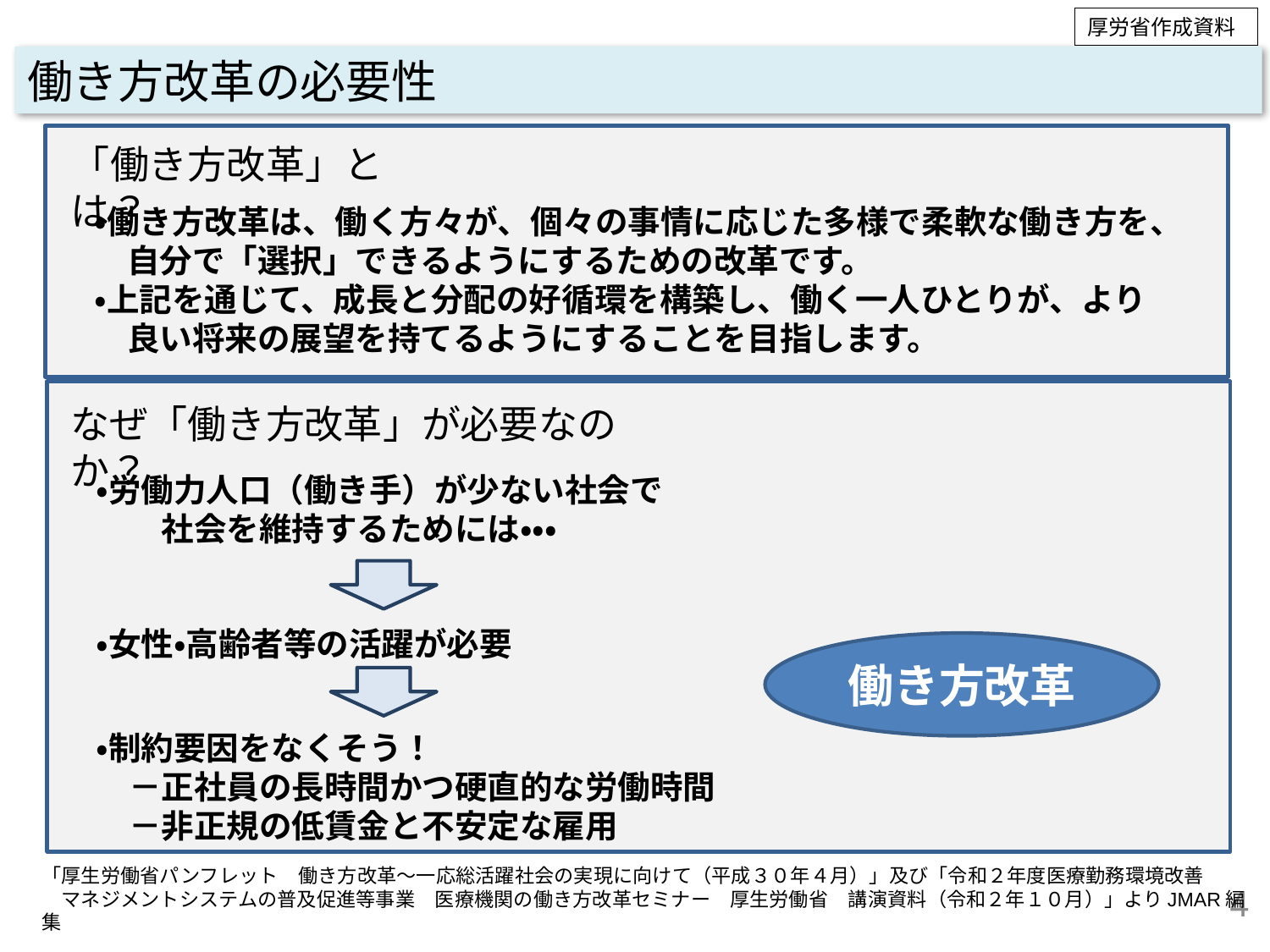

厚労省作成資料
働き方改革の必要性

「働き方改革」とは？
・働き方改革は、働く方々が、個々の事情に応じた多様で柔軟な働き方を、
　自分で「選択」できるようにするための改革です。
・上記を通じて、成長と分配の好循環を構築し、働く一人ひとりが、より
　良い将来の展望を持てるようにすることを目指します。

なぜ「働き方改革」が必要なのか？
・労働力人口（働き手）が少ない社会で
　　社会を維持するためには・・・

・女性・高齢者等の活躍が必要
働き方改革

・制約要因をなくそう！
　－正社員の長時間かつ硬直的な労働時間
　－非正規の低賃金と不安定な雇用
「厚生労働省パンフレット　働き方改革～一応総活躍社会の実現に向けて（平成３０年４月）」及び「令和２年度医療勤務環境改善
　マネジメントシステムの普及促進等事業　医療機関の働き方改革セミナー　厚生労働省　講演資料（令和２年１０月）」よりJMAR編集

4